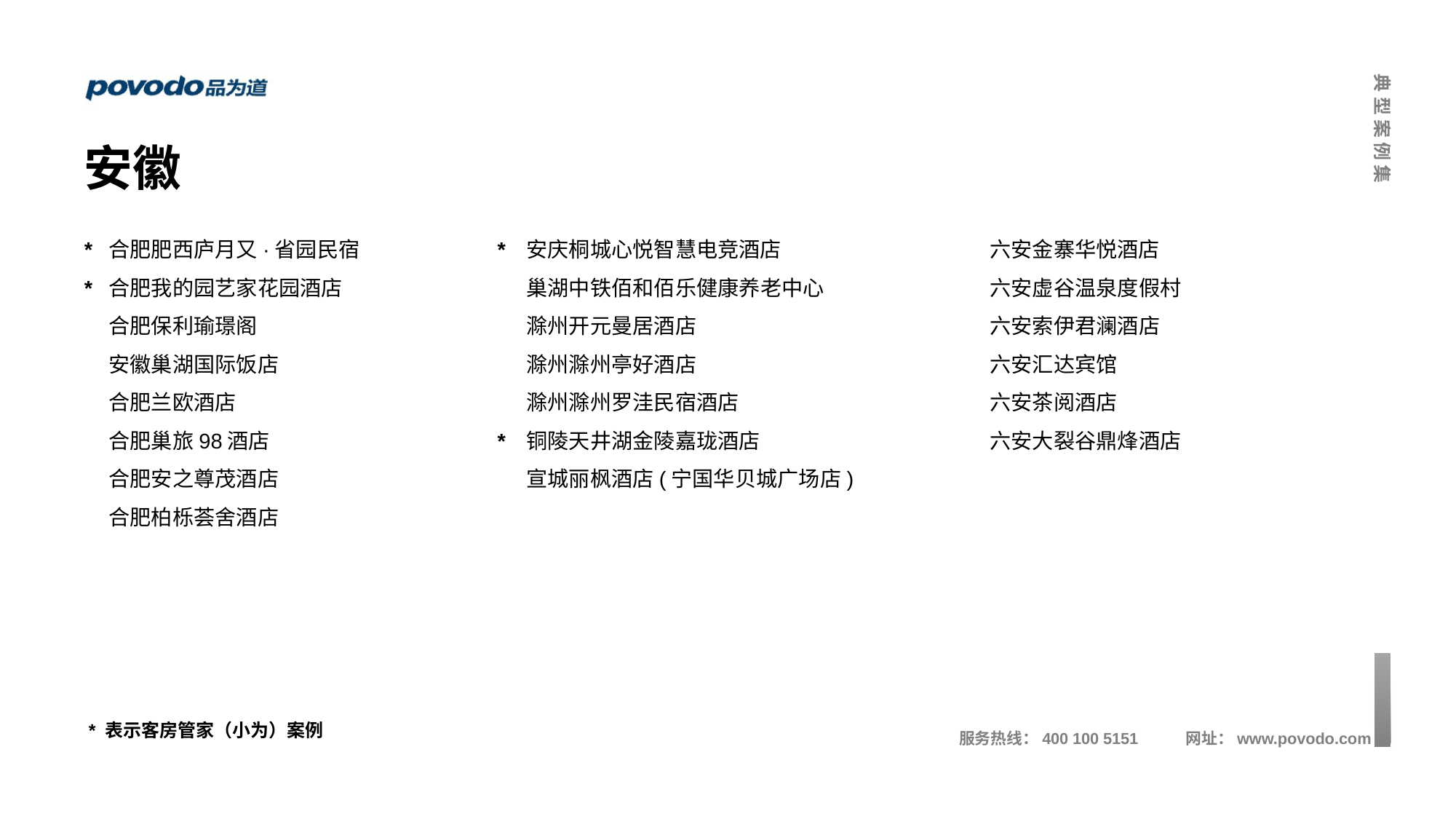

安徽
*
*
合肥肥西庐月又·省园民宿
合肥我的园艺家花园酒店
合肥保利瑜璟阁
安徽巢湖国际饭店
合肥兰欧酒店
合肥巢旅98酒店
合肥安之尊茂酒店
合肥柏栎荟舍酒店
*

*

安庆桐城心悦智慧电竞酒店
巢湖中铁佰和佰乐健康养老中心
滁州开元曼居酒店
滁州滁州亭好酒店
滁州滁州罗洼民宿酒店
铜陵天井湖金陵嘉珑酒店
宣城丽枫酒店(宁国华贝城广场店)
六安金寨华悦酒店
六安虚谷温泉度假村
六安索伊君澜酒店
六安汇达宾馆
六安茶阅酒店
六安大裂谷鼎烽酒店